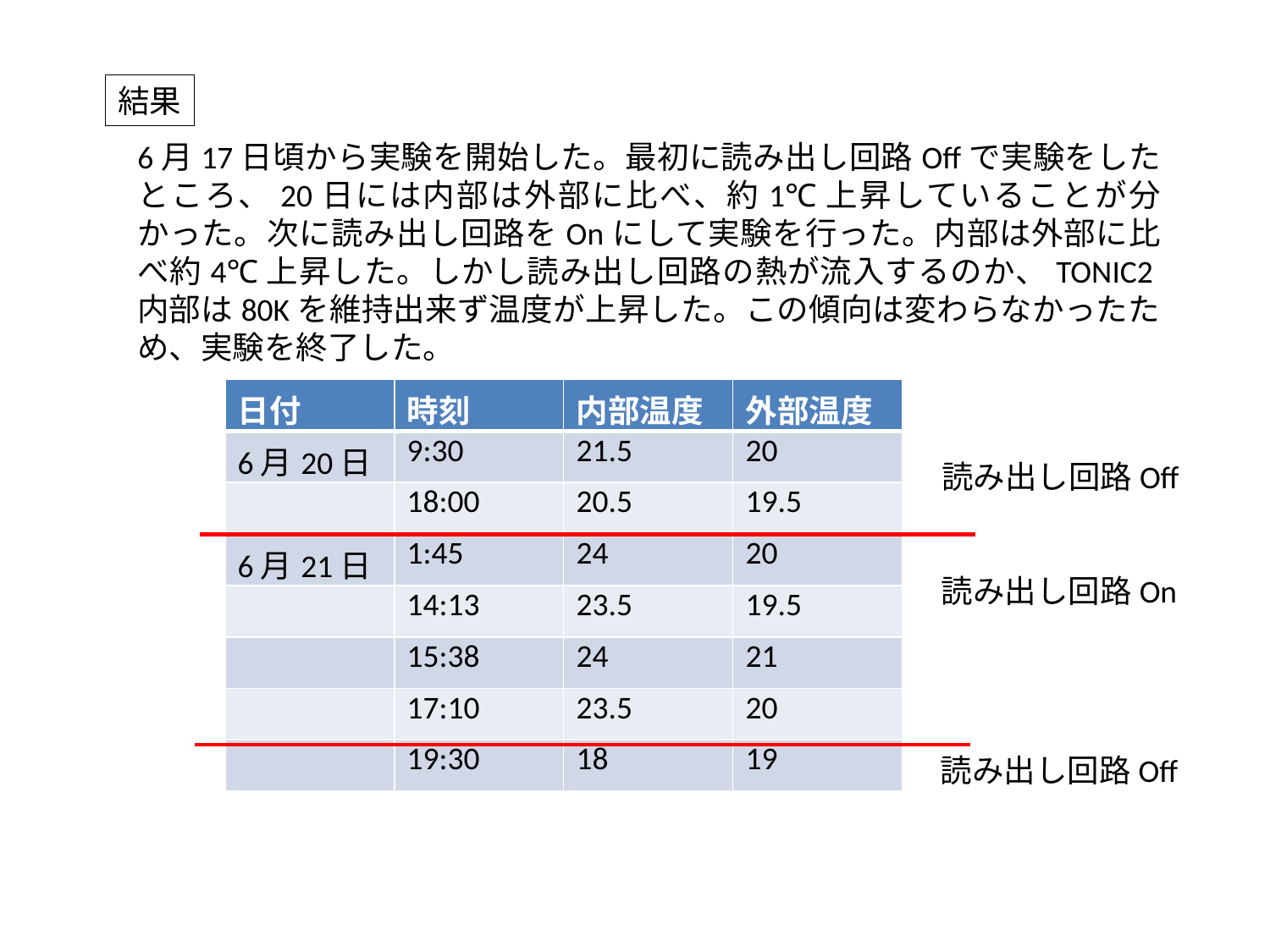

結果
6月17日頃から実験を開始した。最初に読み出し回路Offで実験をしたところ、20日には内部は外部に比べ、約1℃上昇していることが分かった。次に読み出し回路をOnにして実験を行った。内部は外部に比べ約4℃上昇した。しかし読み出し回路の熱が流入するのか、TONIC2内部は80Kを維持出来ず温度が上昇した。この傾向は変わらなかったため、実験を終了した。
| 日付 | 時刻 | 内部温度 | 外部温度 |
| --- | --- | --- | --- |
| 6月20日 | 9:30 | 21.5 | 20 |
|  | 18:00 | 20.5 | 19.5 |
| 6月21日 | 1:45 | 24 | 20 |
|  | 14:13 | 23.5 | 19.5 |
|  | 15:38 | 24 | 21 |
|  | 17:10 | 23.5 | 20 |
|  | 19:30 | 18 | 19 |
読み出し回路Off
読み出し回路On
読み出し回路Off